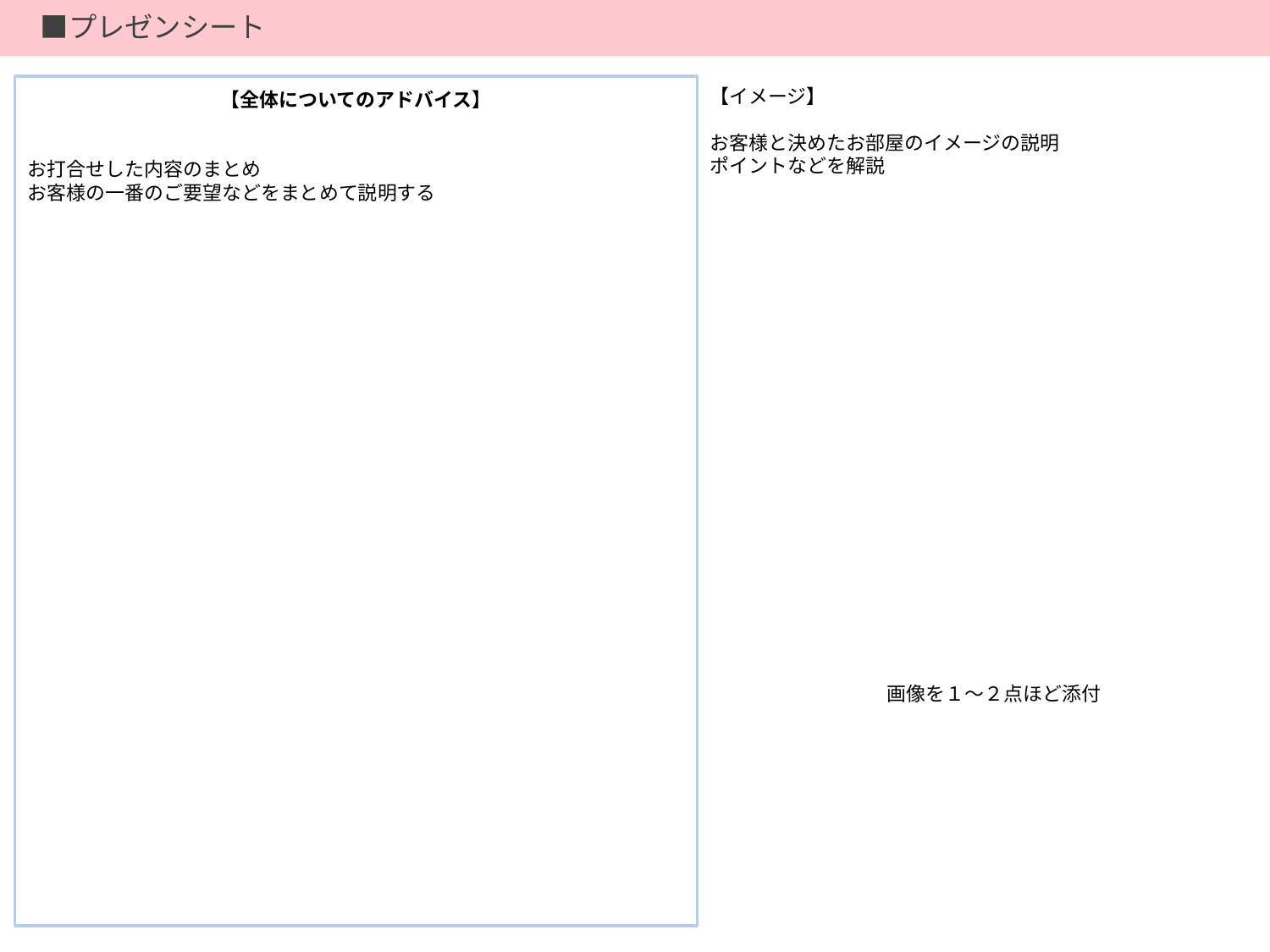

■プレゼンシート

【イメージ】

お客様と決めたお部屋のイメージの説明
ポイントなどを解説
【全体についてのアドバイス】

お打合せした内容のまとめ
お客様の一番のご要望などをまとめて説明する
画像を１～２点ほど添付